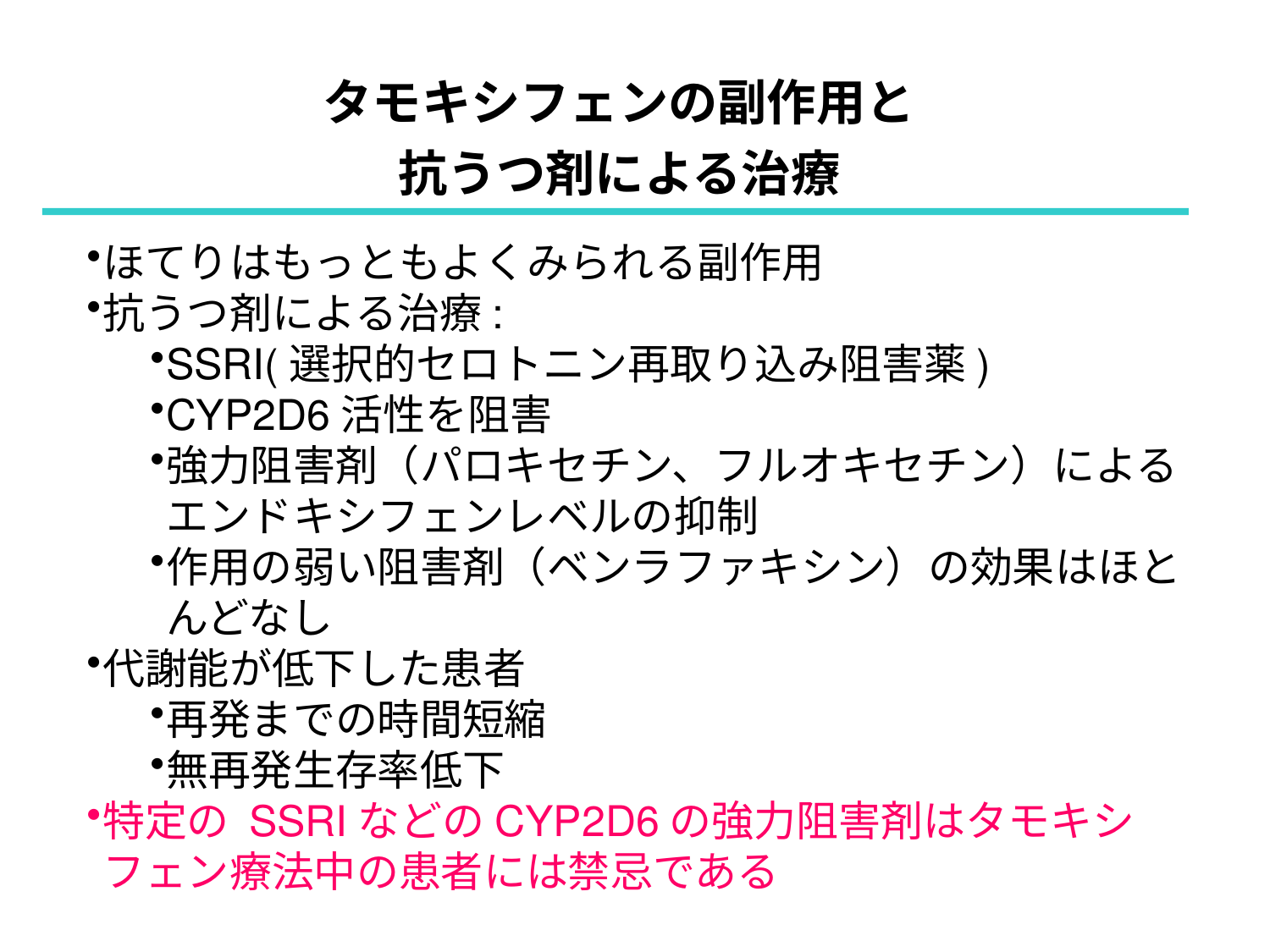

タモキシフェンの副作用と
抗うつ剤による治療

ほてりはもっともよくみられる副作用
抗うつ剤による治療:
SSRI(選択的セロトニン再取り込み阻害薬)
CYP2D6活性を阻害
強力阻害剤（パロキセチン、フルオキセチン）によるエンドキシフェンレベルの抑制
作用の弱い阻害剤（ベンラファキシン）の効果はほとんどなし
代謝能が低下した患者
再発までの時間短縮
無再発生存率低下
特定の SSRIなどのCYP2D6の強力阻害剤はタモキシフェン療法中の患者には禁忌である